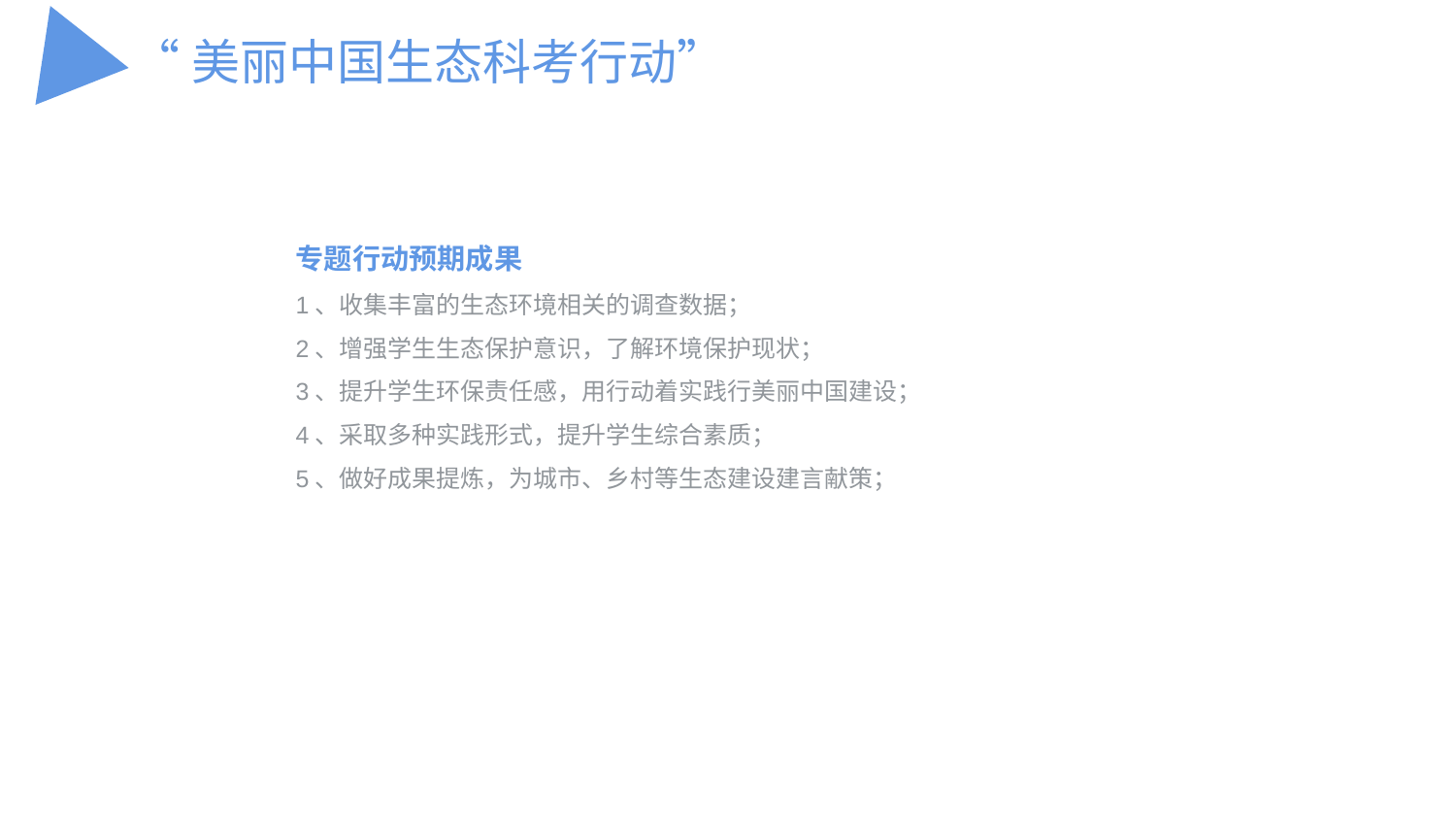

“美丽中国生态科考行动”
专题行动预期成果
1、收集丰富的生态环境相关的调查数据；
2、增强学生生态保护意识，了解环境保护现状；
3、提升学生环保责任感，用行动着实践行美丽中国建设；
4、采取多种实践形式，提升学生综合素质；
5、做好成果提炼，为城市、乡村等生态建设建言献策；